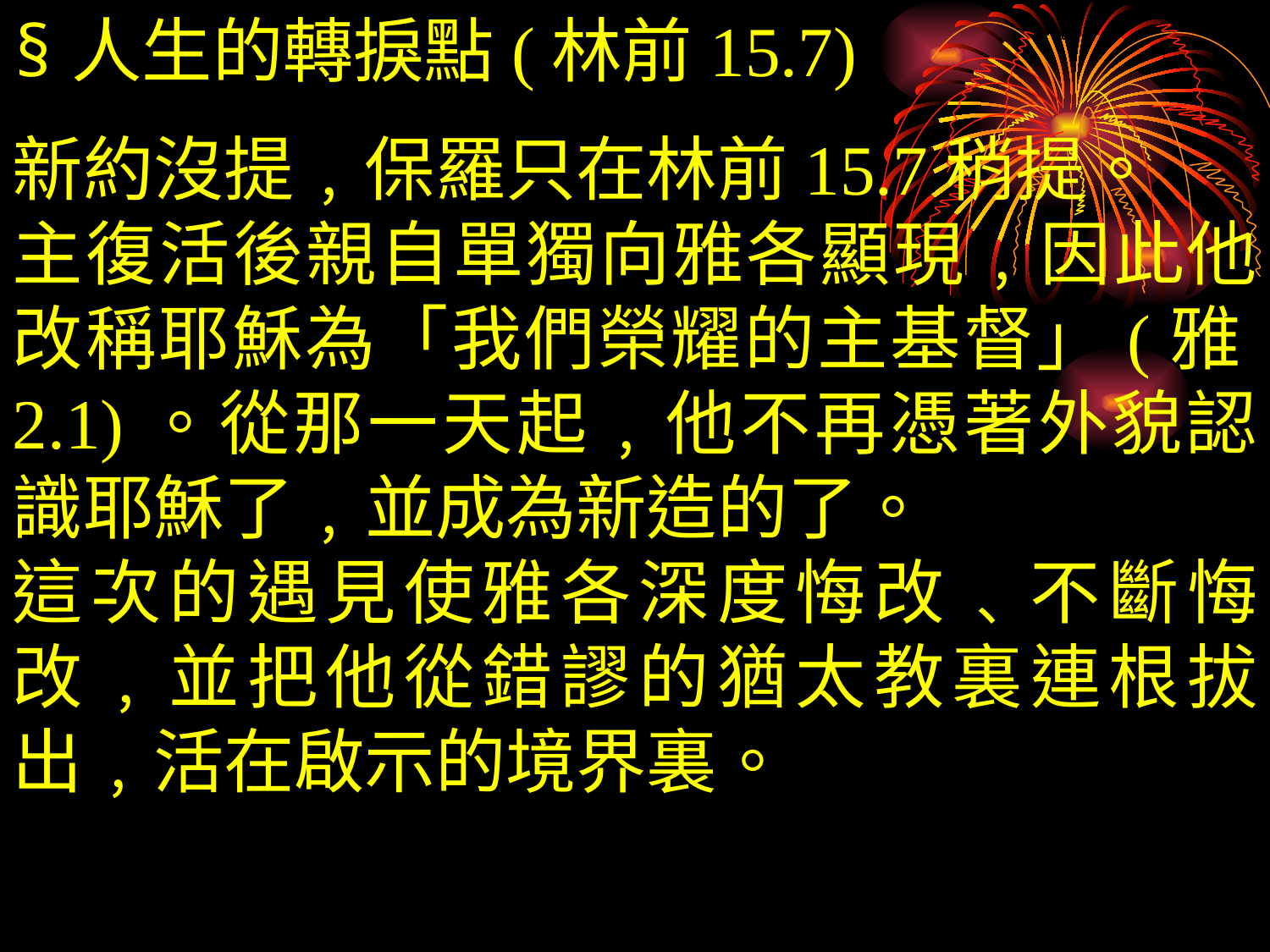

§人生的轉捩點(林前15.7)

新約沒提﹐保羅只在林前15.7稍提。
主復活後親自單獨向雅各顯現﹐因此他改稱耶穌為「我們榮耀的主基督」(雅2.1)。從那一天起﹐他不再憑著外貌認識耶穌了﹐並成為新造的了。
這次的遇見使雅各深度悔改﹑不斷悔改﹐並把他從錯謬的猶太教裏連根拔出﹐活在啟示的境界裏。